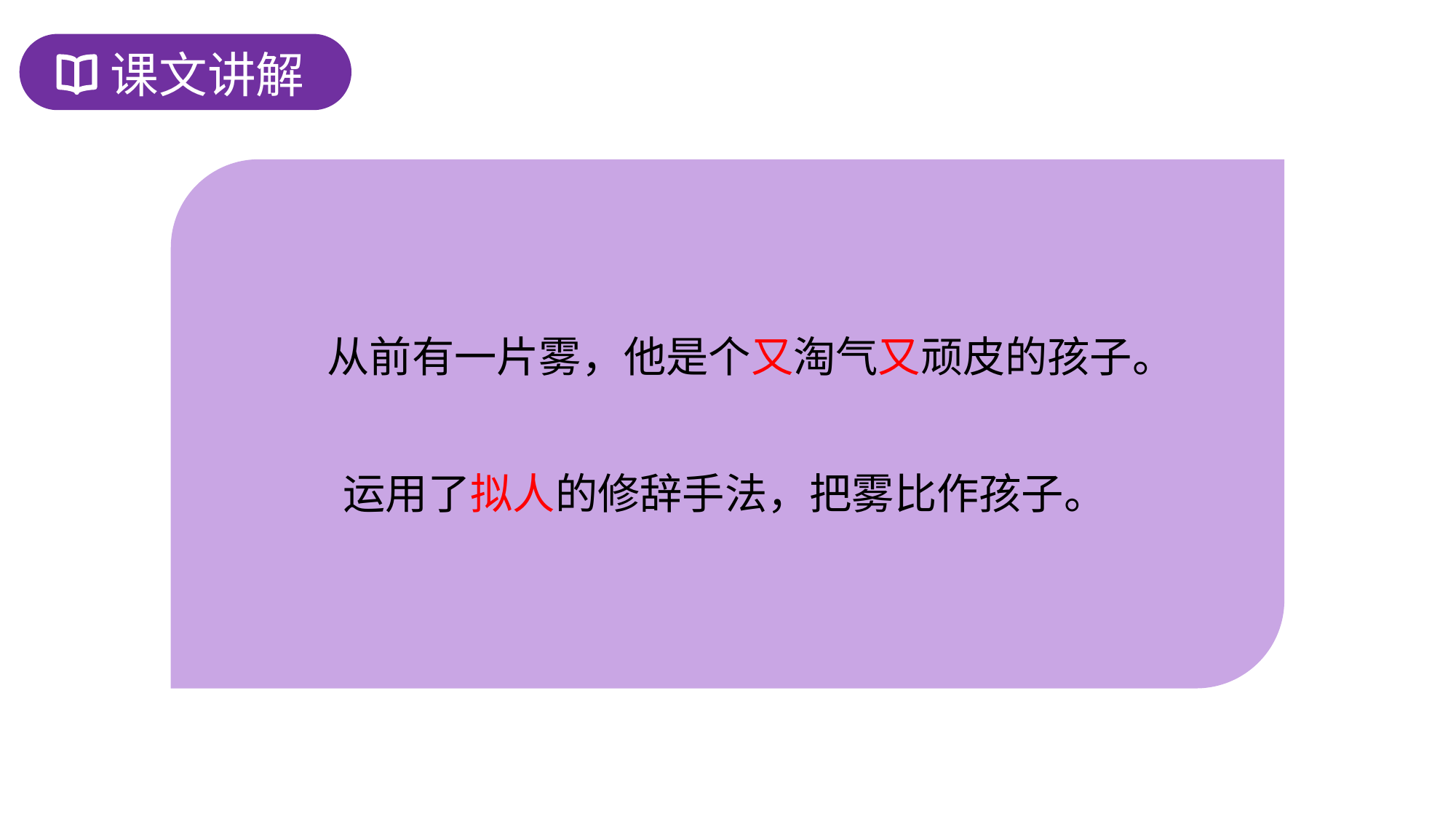

课文讲解

        从前有一片雾，他是个又淘气又顽皮的孩子。
    运用了拟人的修辞手法，把雾比作孩子。